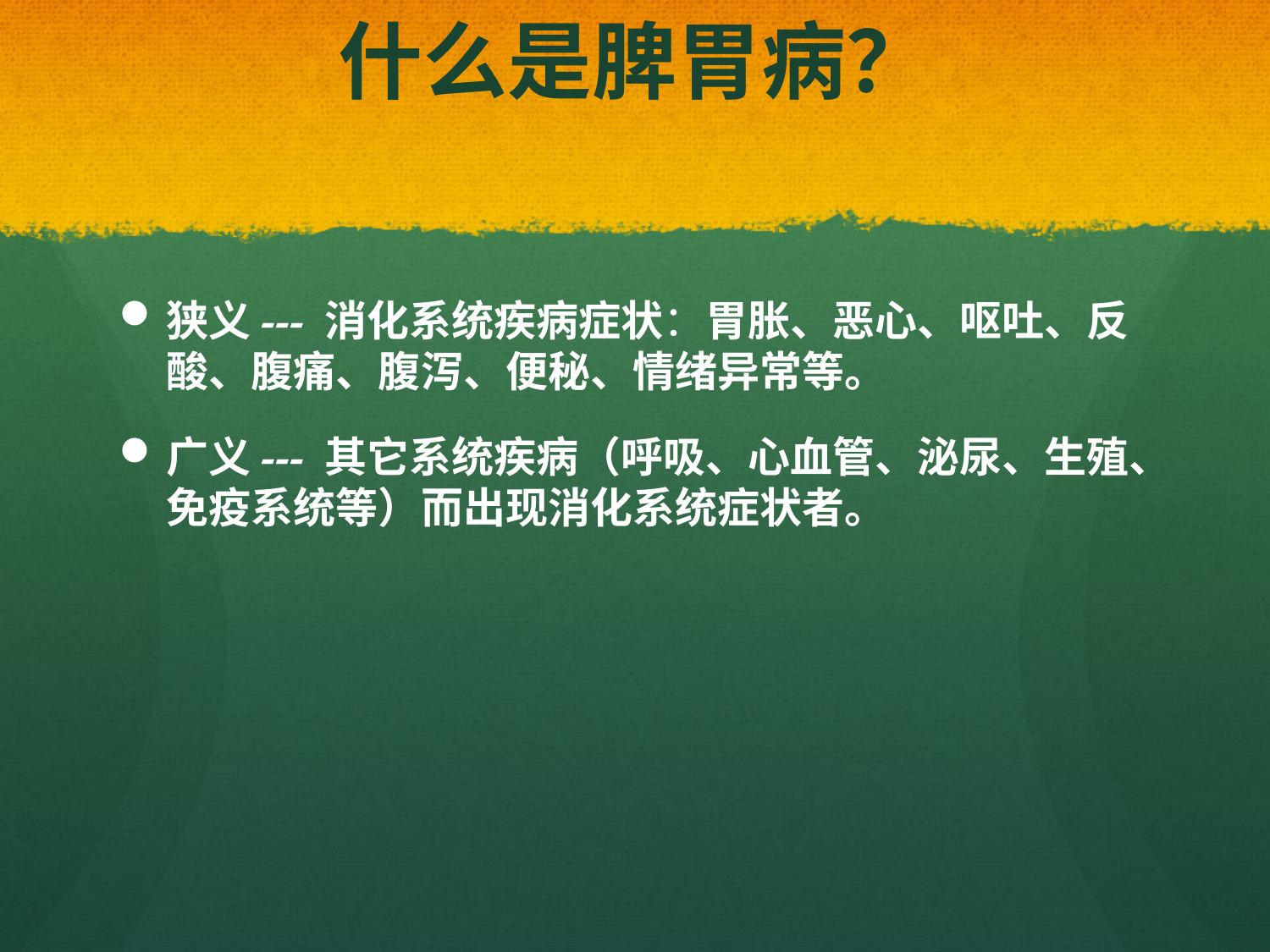

# 什么是脾胃病？
狭义--- 消化系统疾病症状：胃胀、恶心、呕吐、反酸、腹痛、腹泻、便秘、情绪异常等。
广义--- 其它系统疾病（呼吸、心血管、泌尿、生殖、免疫系统等）而出现消化系统症状者。